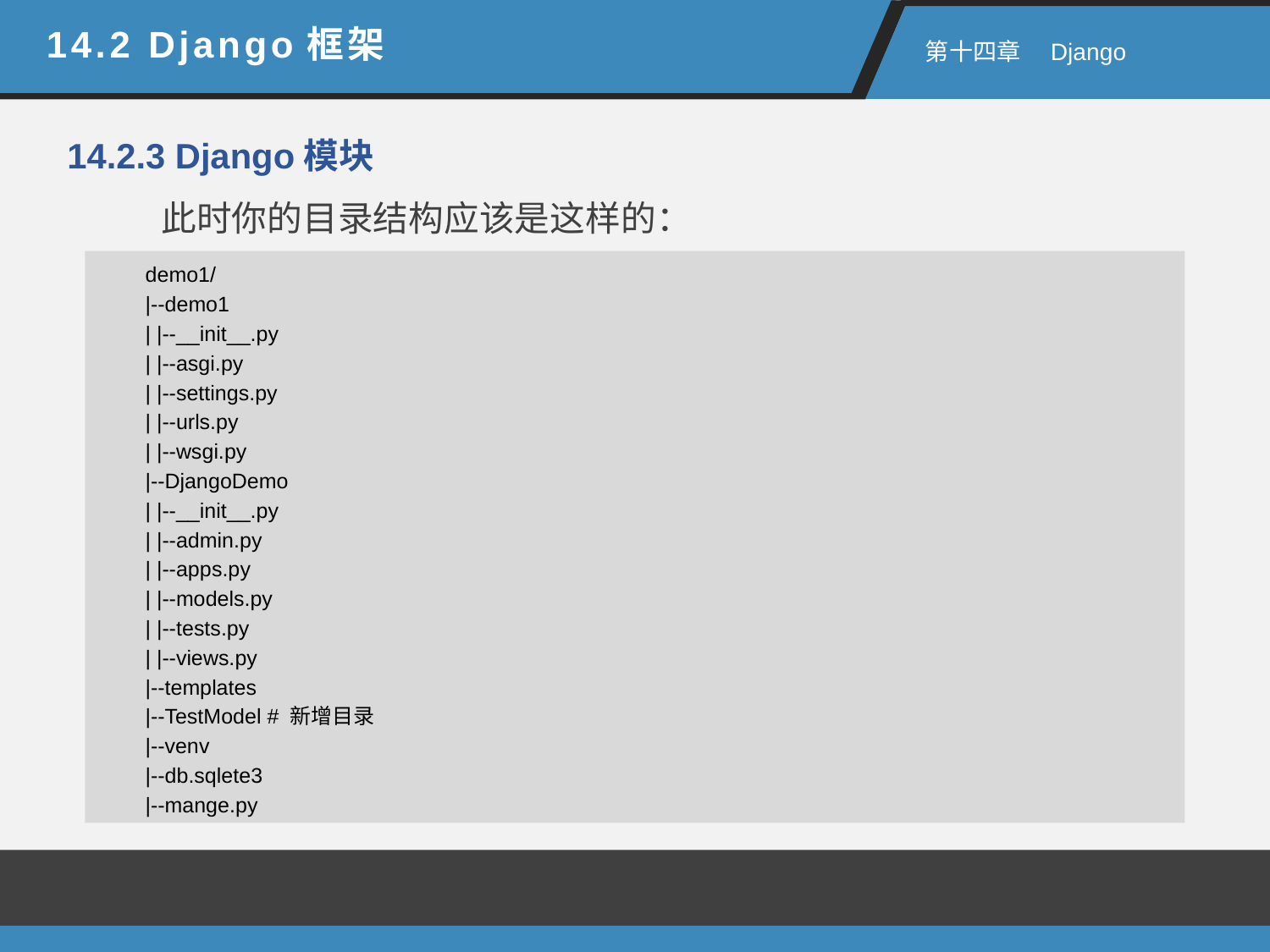

14.2 Django框架
  第十四章　Django
14.2.3 Django模块
此时你的目录结构应该是这样的：
demo1/
|--demo1
| |--__init__.py
| |--asgi.py
| |--settings.py
| |--urls.py
| |--wsgi.py
|--DjangoDemo
| |--__init__.py
| |--admin.py
| |--apps.py
| |--models.py
| |--tests.py
| |--views.py
|--templates
|--TestModel # 新增目录
|--venv
|--db.sqlete3
|--mange.py